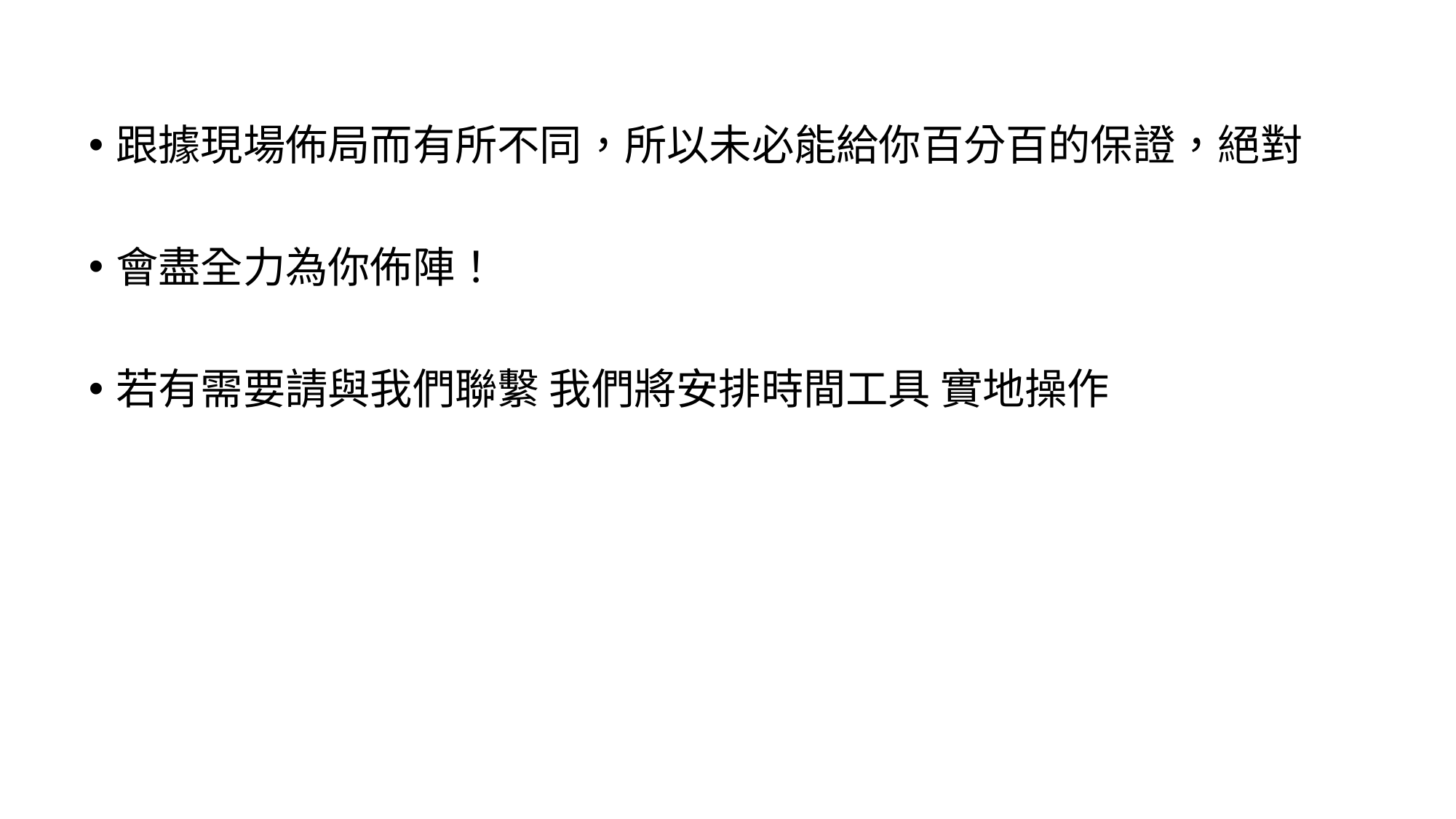

跟據現場佈局而有所不同，所以未必能給你百分百的保證，絕對

會盡全力為你佈陣！

若有需要請與我們聯繫 我們將安排時間工具 實地操作